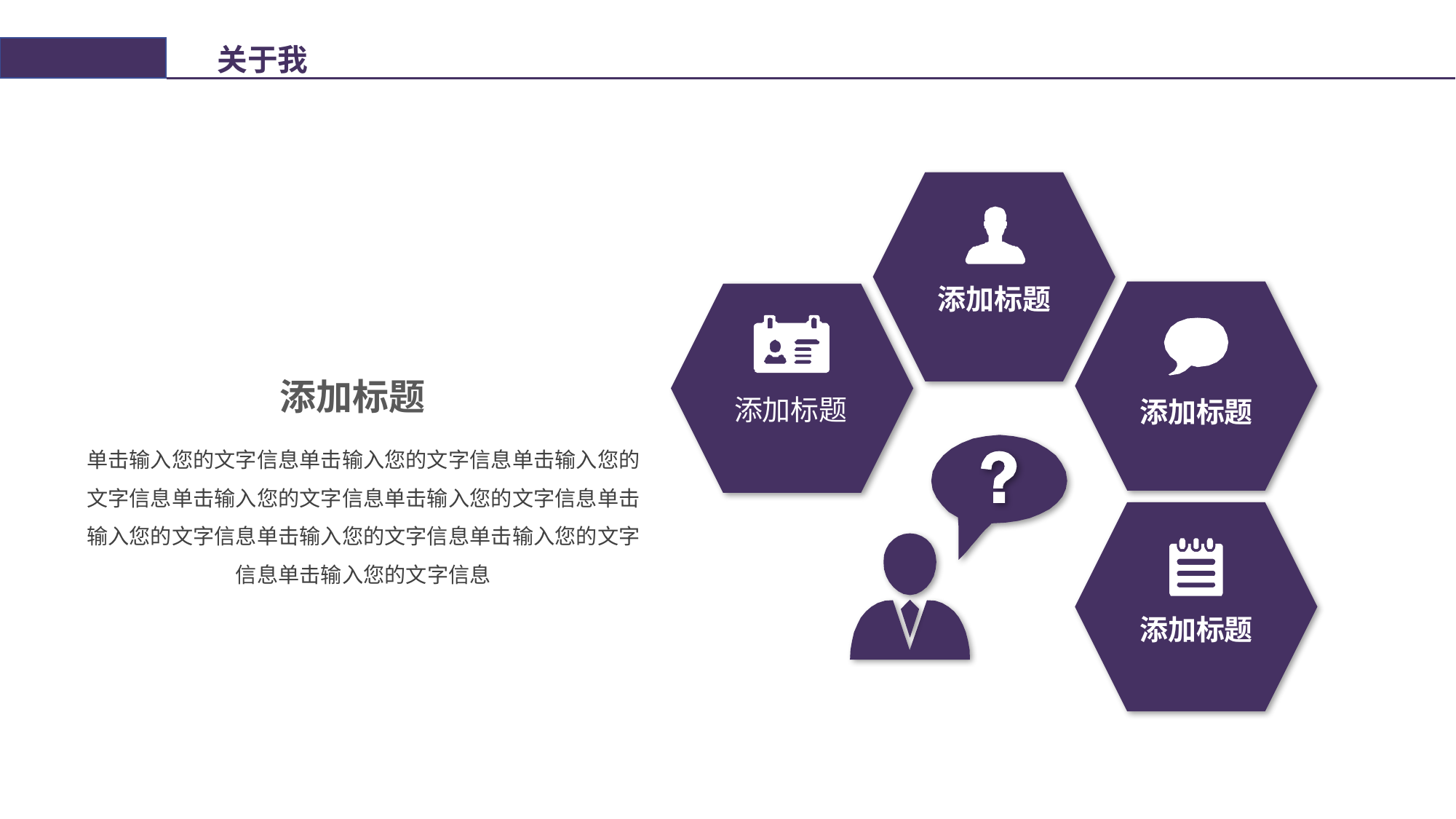

关于我

添加标题

添加标题
添加标题

添加标题
添加标题
单击输入您的文字信息单击输入您的文字信息单击输入您的文字信息单击输入您的文字信息单击输入您的文字信息单击输入您的文字信息单击输入您的文字信息单击输入您的文字信息单击输入您的文字信息